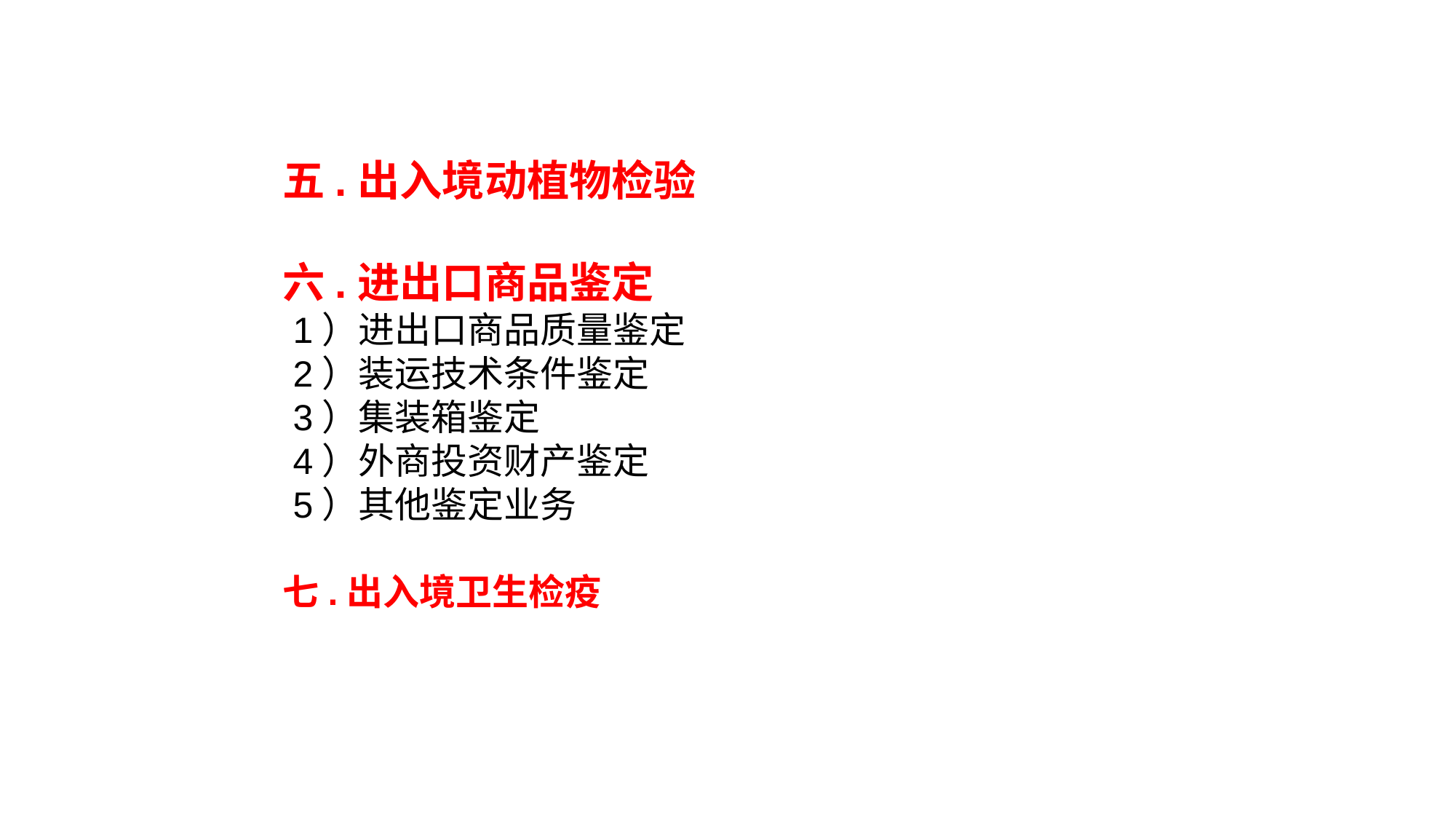

五.出入境动植物检验

六.进出口商品鉴定
 1）进出口商品质量鉴定
 2）装运技术条件鉴定
 3）集装箱鉴定
 4）外商投资财产鉴定
 5）其他鉴定业务

七.出入境卫生检疫